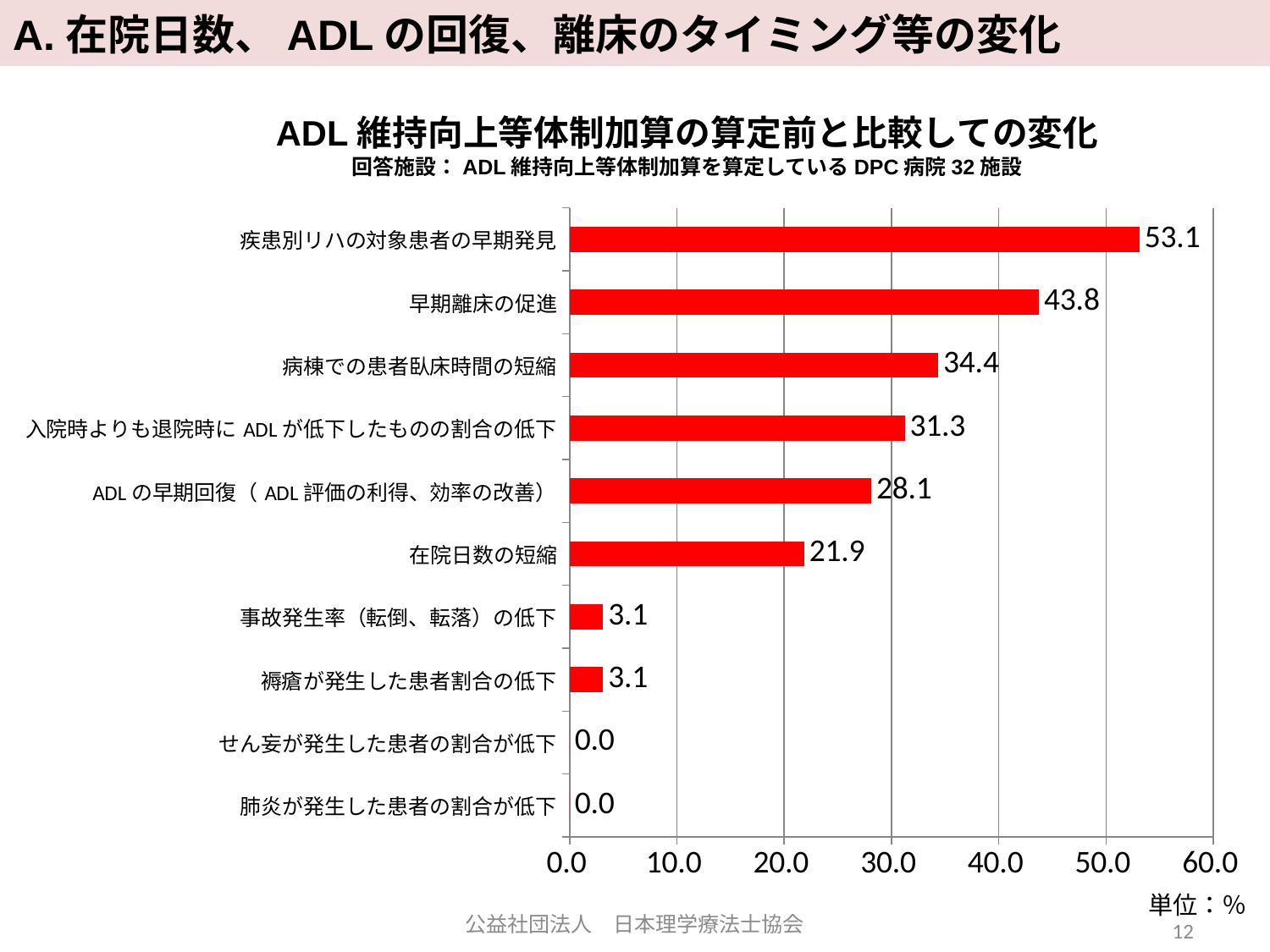

# A.在院日数、ADLの回復、離床のタイミング等の変化
ADL維持向上等体制加算の算定前と比較しての変化
回答施設：ADL維持向上等体制加算を算定しているDPC病院32施設

### Chart

| Category | 系列 1 |
|---|---|
| 肺炎が発生した患者の割合が低下 | 0.0 |
| せん妄が発生した患者の割合が低下 | 0.0 |
| 褥瘡が発生した患者割合の低下 | 3.125 |
| 事故発生率（転倒、転落）の低下 | 3.125 |
| 在院日数の短縮 | 21.875 |
| ADLの早期回復（ADL評価の利得、効率の改善） | 28.125 |
| 入院時よりも退院時にADLが低下したものの割合の低下 | 31.25 |
| 病棟での患者臥床時間の短縮 | 34.375 |
| 早期離床の促進 | 43.75 |
| 疾患別リハの対象患者の早期発見 | 53.125 |
単位：％
公益社団法人　日本理学療法士協会
12